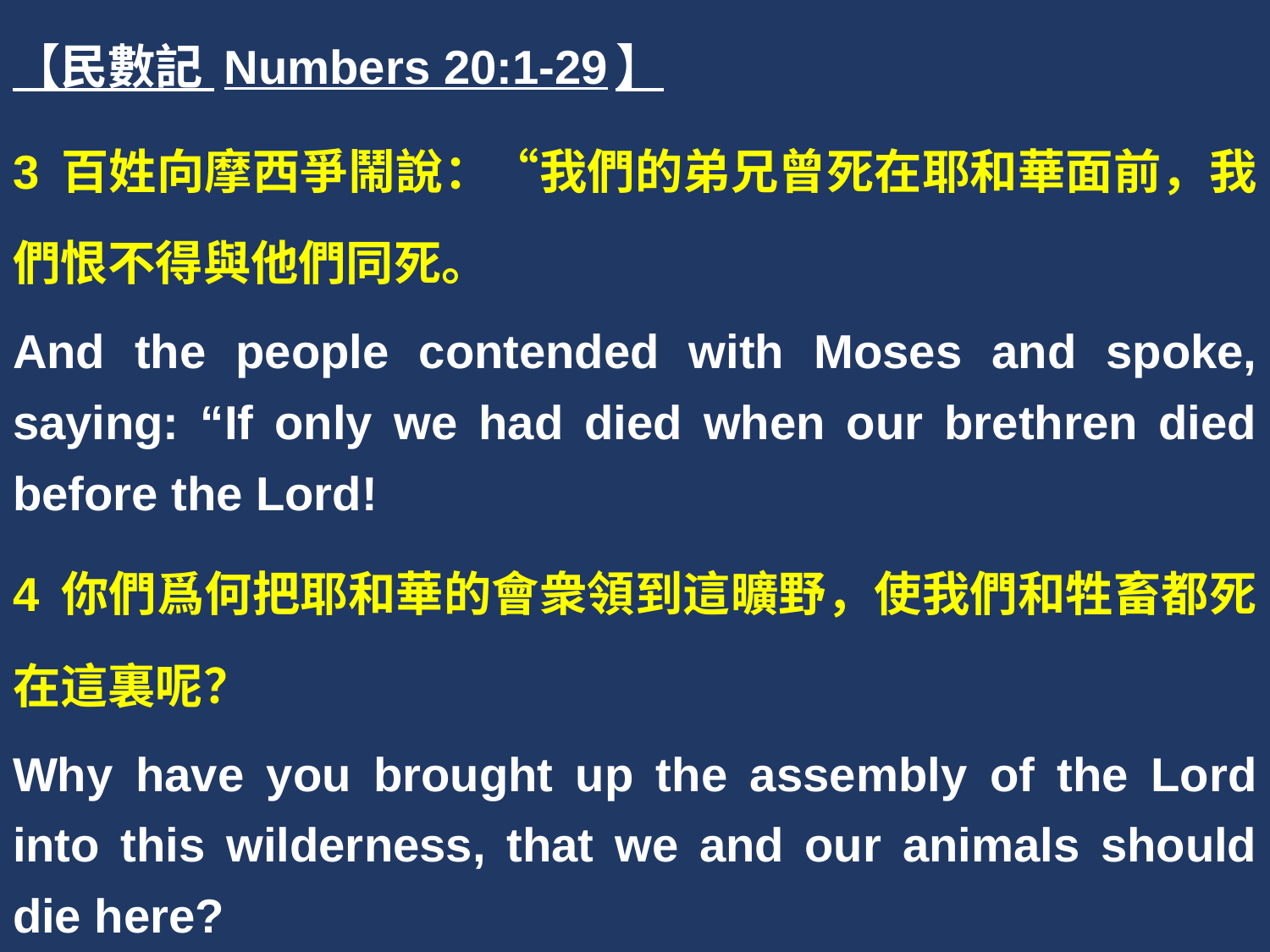

【民數記 Numbers 20:1-29】
3 百姓向摩西爭鬧說：“我們的弟兄曾死在耶和華面前，我們恨不得與他們同死。
And the people contended with Moses and spoke, saying: “If only we had died when our brethren died before the Lord!
4 你們爲何把耶和華的會衆領到這曠野，使我們和牲畜都死在這裏呢？
Why have you brought up the assembly of the Lord into this wilderness, that we and our animals should die here?